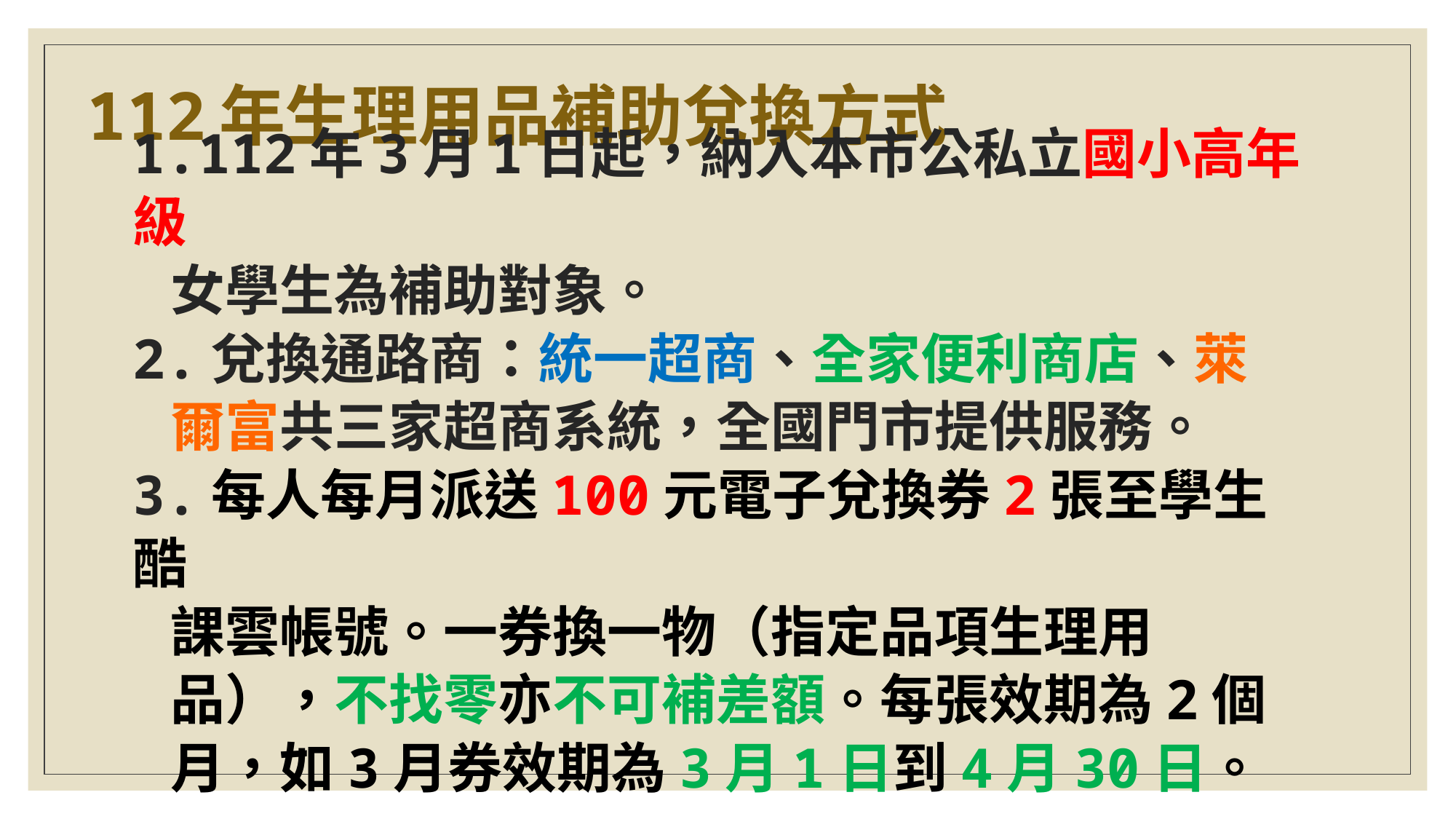

112年生理用品補助兌換方式
1.112年3月1日起，納入本市公私立國小高年級
  女學生為補助對象。
2.兌換通路商：統一超商、全家便利商店、萊
  爾富共三家超商系統，全國門市提供服務。
3.每人每月派送100元電子兌換券2張至學生酷
  課雲帳號。一券換一物（指定品項生理用
  品），不找零亦不可補差額。每張效期為2個
  月，如3月券效期為3月1日到4月30日。